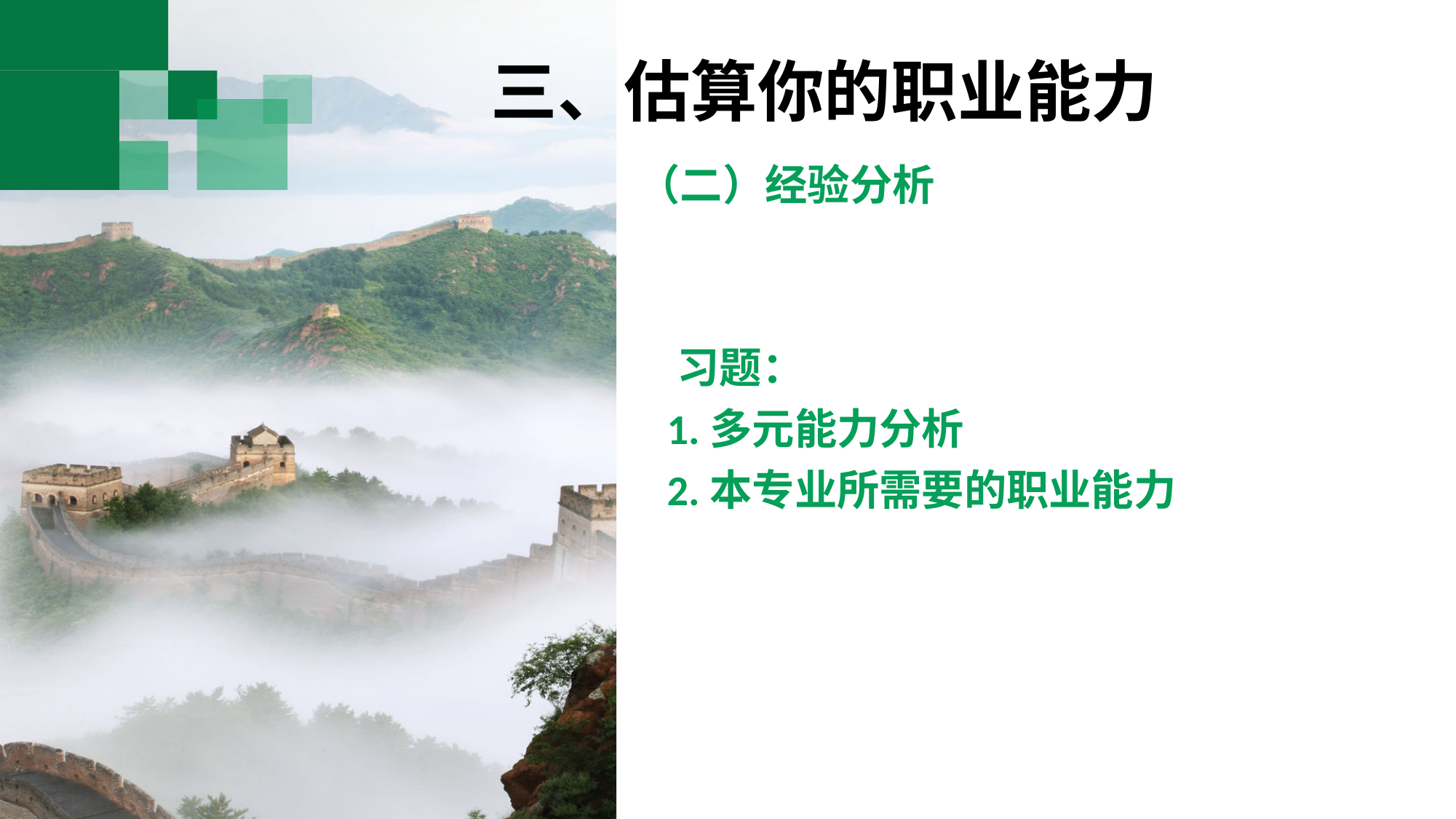

三、估算你的职业能力
（二）经验分析

   习题：
   1.多元能力分析
   2.本专业所需要的职业能力